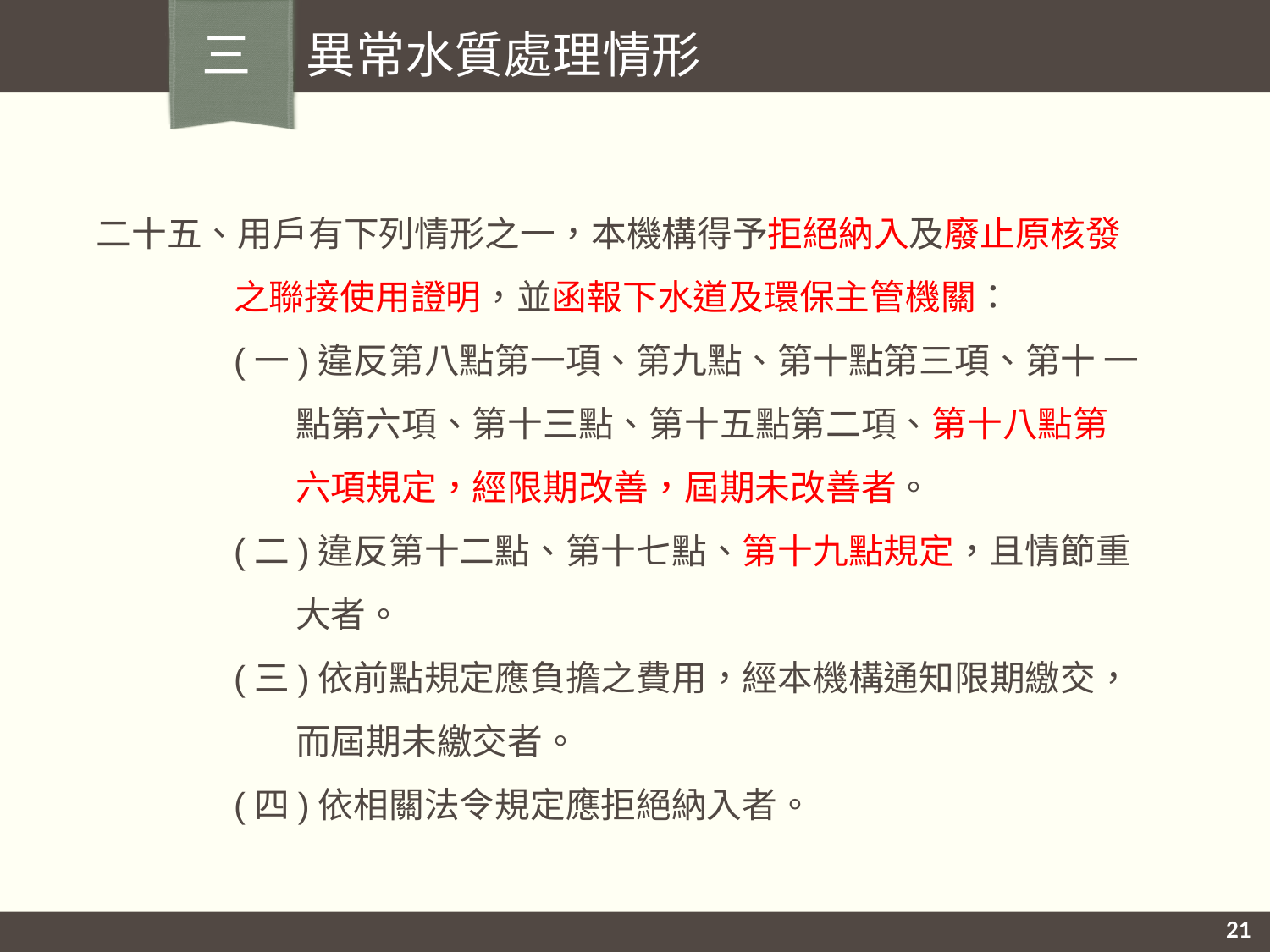

三     異常水質處理情形
二十五、用戶有下列情形之一，本機構得予拒絕納入及廢止原核發之聯接使用證明，並函報下水道及環保主管機關：
(一)違反第八點第一項、第九點、第十點第三項、第十 一點第六項、第十三點、第十五點第二項、第十八點第六項規定，經限期改善，屆期未改善者。
(二)違反第十二點、第十七點、第十九點規定，且情節重大者。
(三)依前點規定應負擔之費用，經本機構通知限期繳交，而屆期未繳交者。
(四)依相關法令規定應拒絕納入者。
21